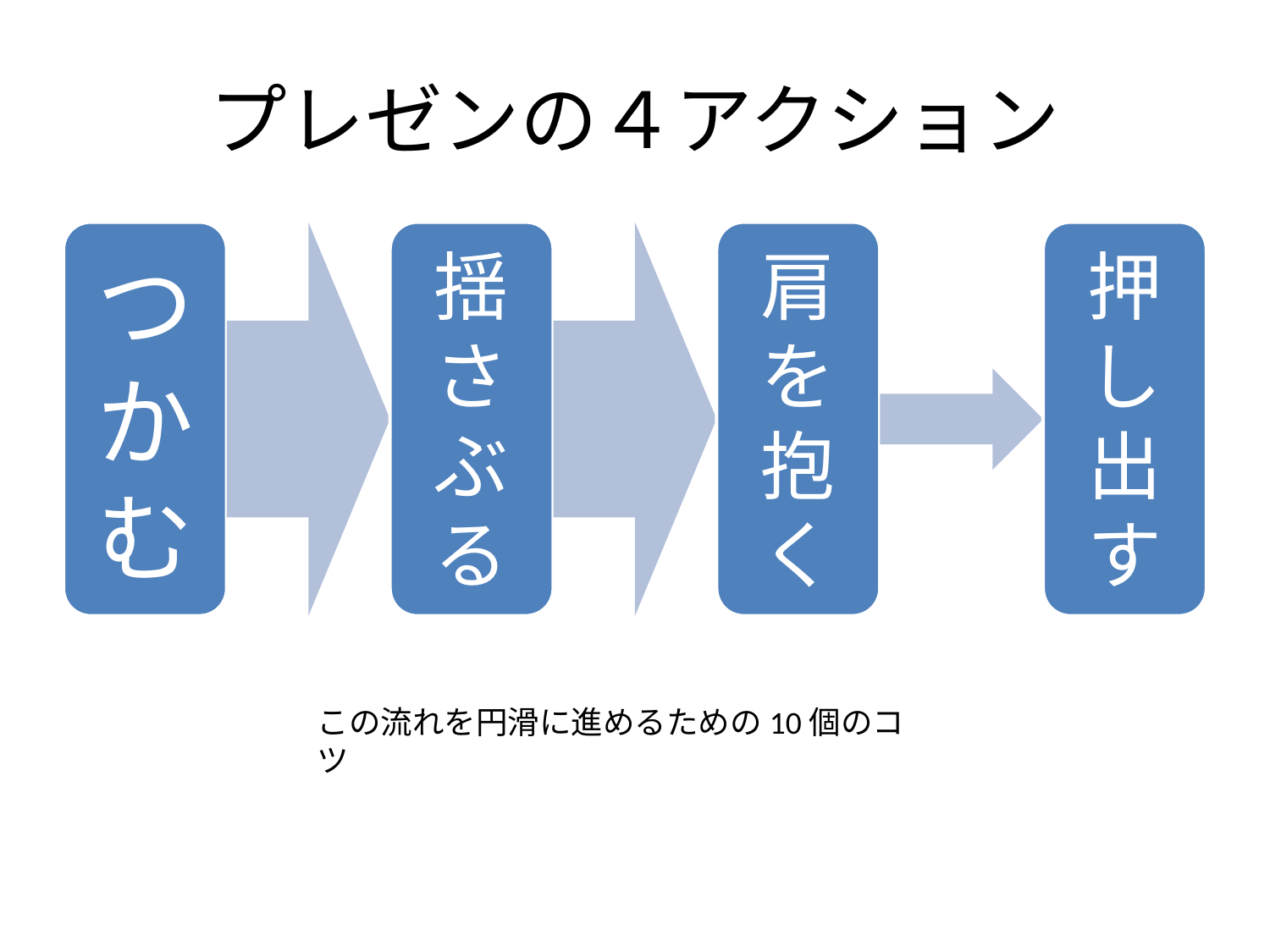

# プレゼンの４アクション
つかむ
揺さぶる
肩を抱く
押し出す
この流れを円滑に進めるための10個のコツ